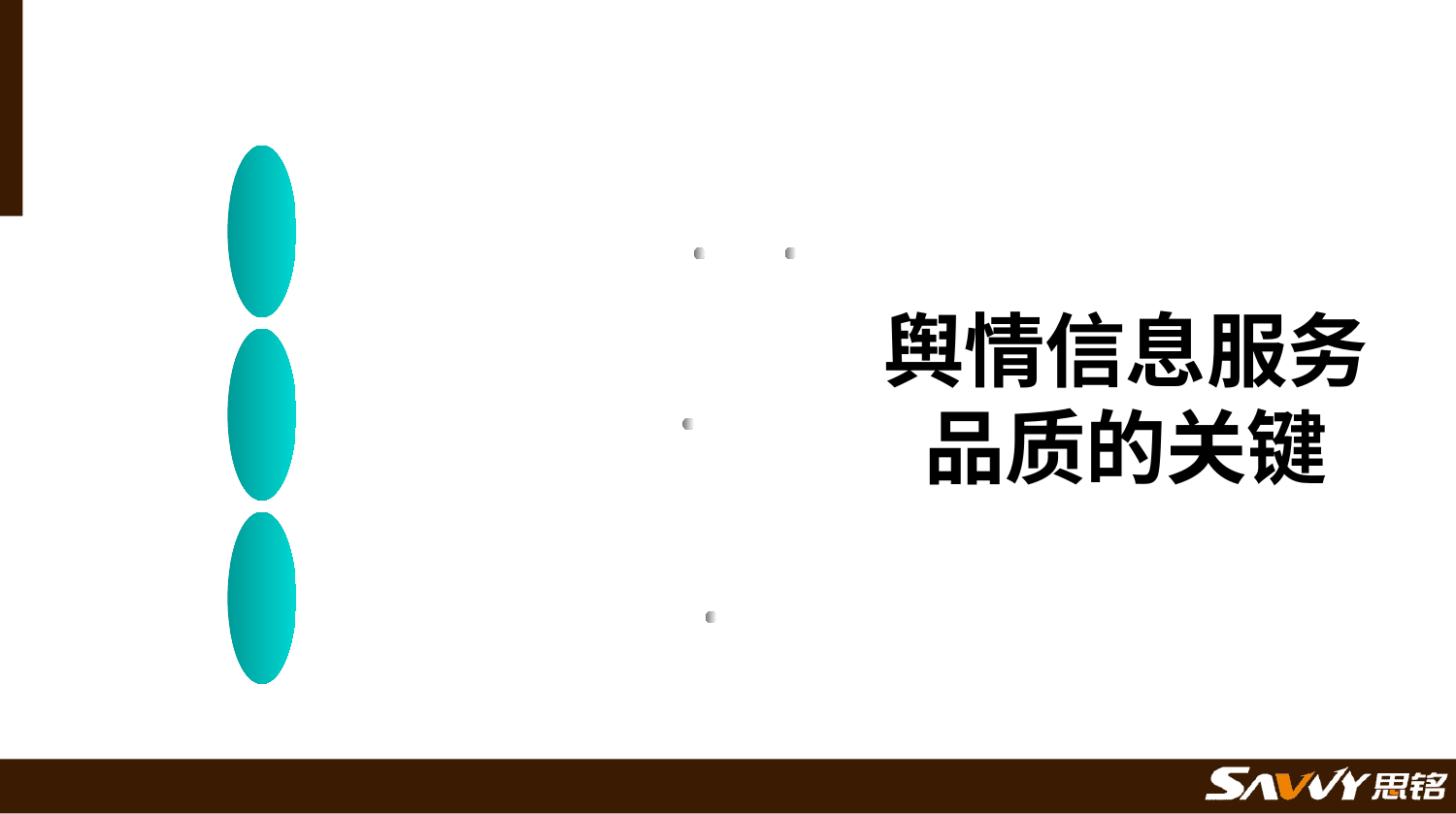

专业的分析研判

# 舆情信息服务品质的关键
稳定的监测系统

成熟的应对机制